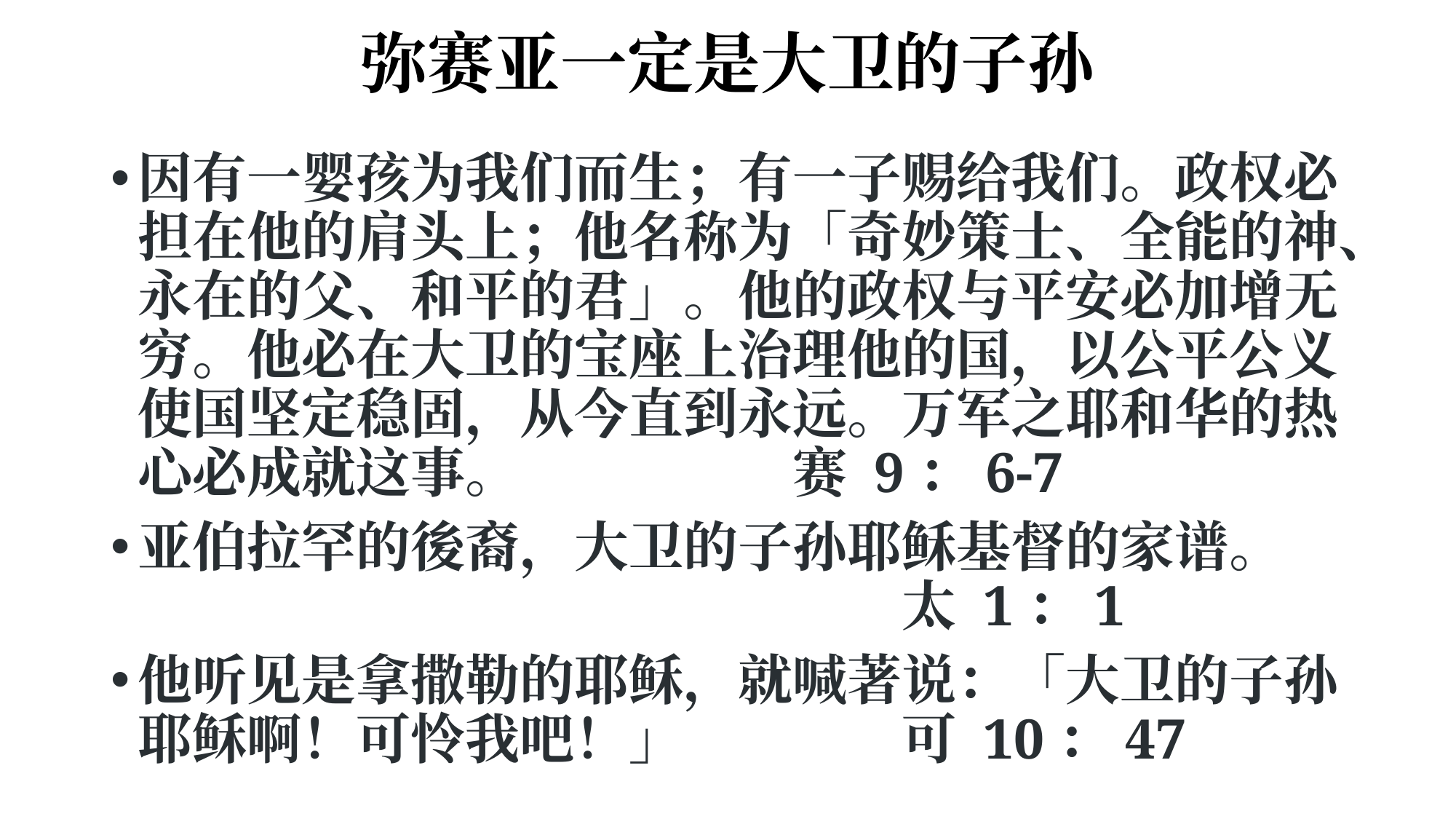

# 弥赛亚一定是大卫的子孙
因有一婴孩为我们而生；有一子赐给我们。政权必担在他的肩头上；他名称为「奇妙策士、全能的神、永在的父、和平的君」。他的政权与平安必加增无穷。他必在大卫的宝座上治理他的国，以公平公义使国坚定稳固，从今直到永远。万军之耶和华的热心必成就这事。 			赛 9：6-7
亚伯拉罕的後裔，大卫的子孙耶稣基督的家谱。								太 1：1
他听见是拿撒勒的耶稣，就喊著说：「大卫的子孙耶稣啊！可怜我吧！」 		可 10：47